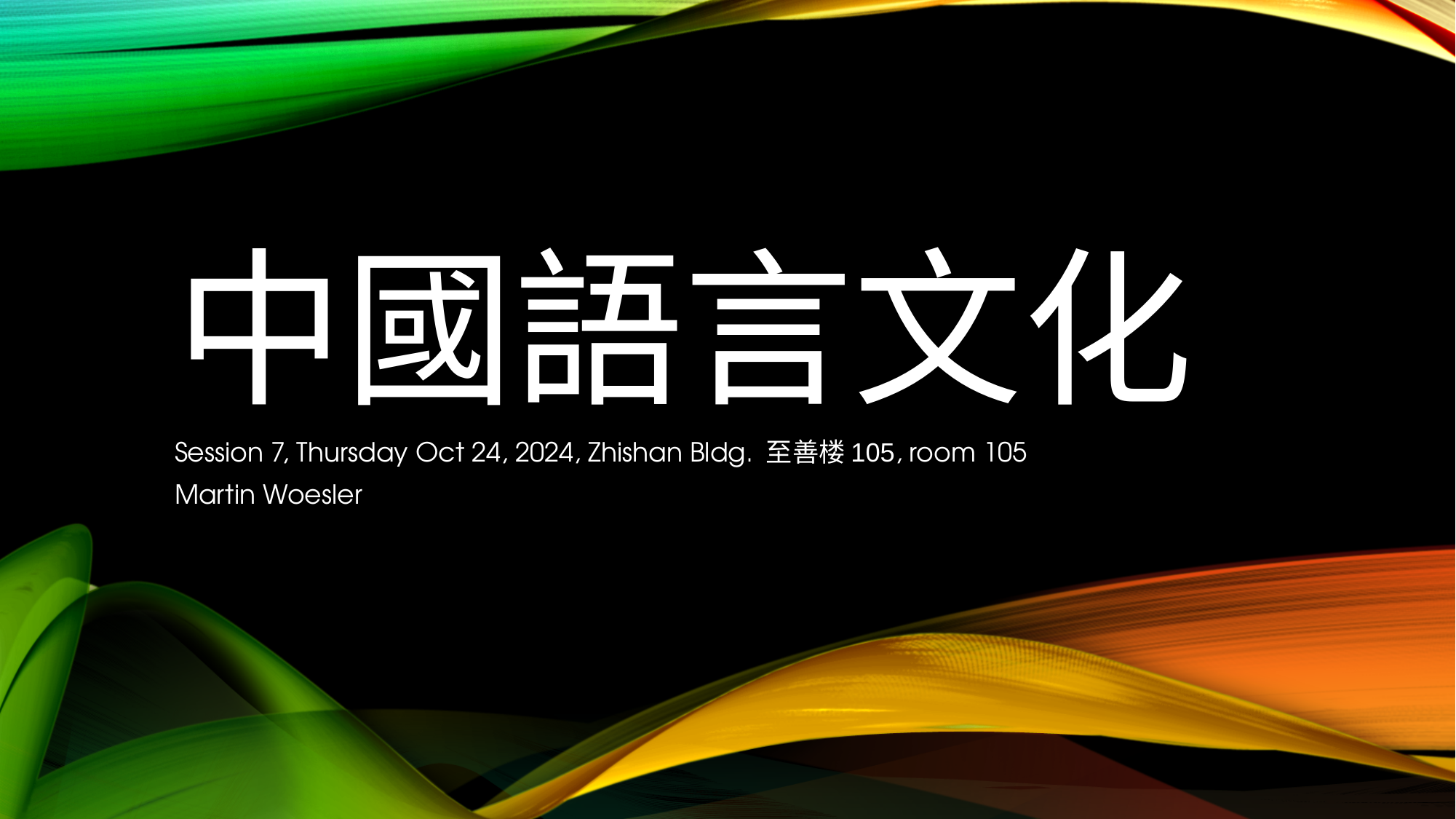

# 中國語言文化
Session 7, Thursday Oct 24, 2024, Zhishan Bldg. 至善楼105, room 105
Martin Woesler